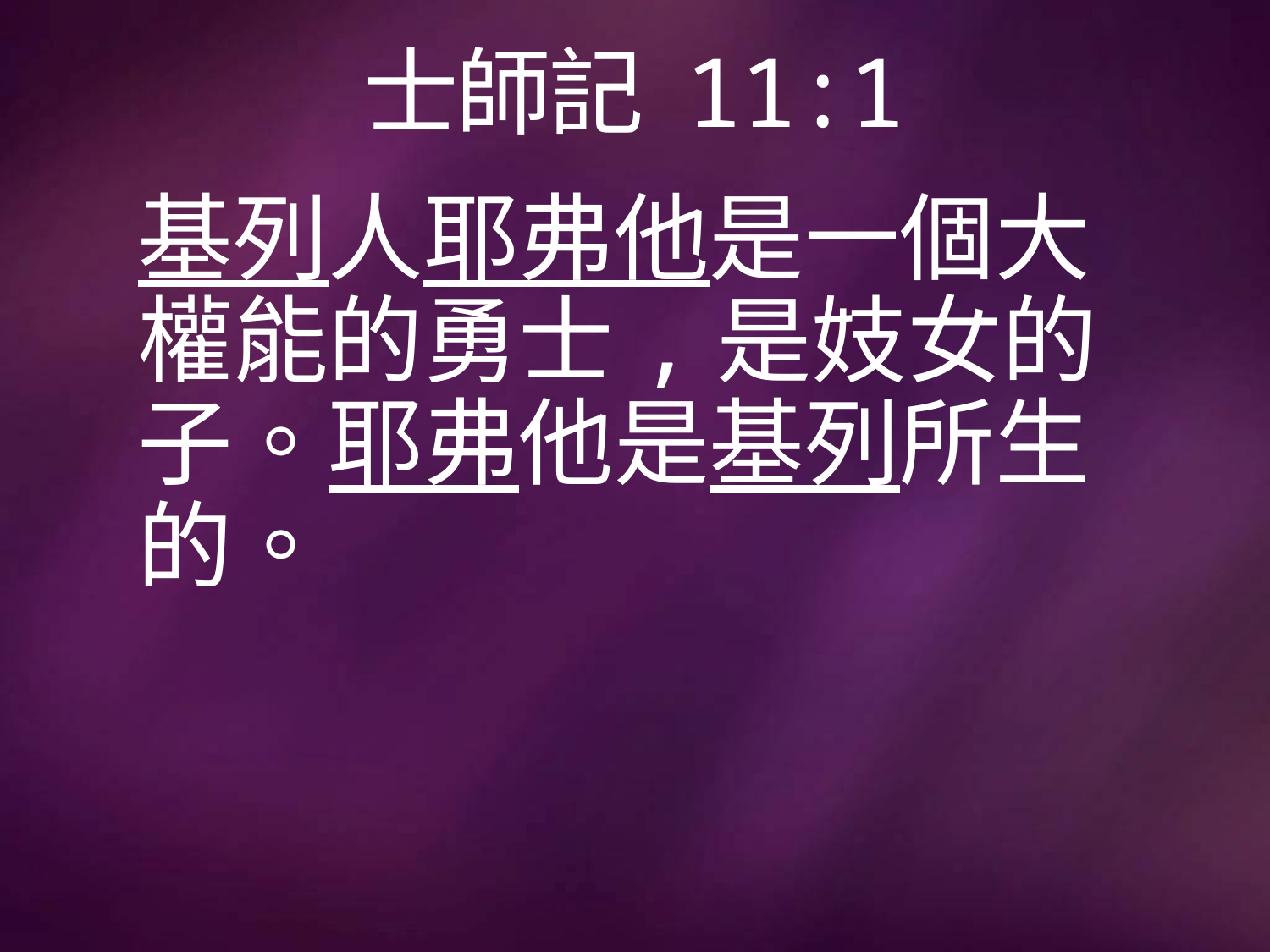

# 士師記 11:1
基列人耶弗他是一個大權能的勇士,是妓女的子。耶弗他是基列所生的。